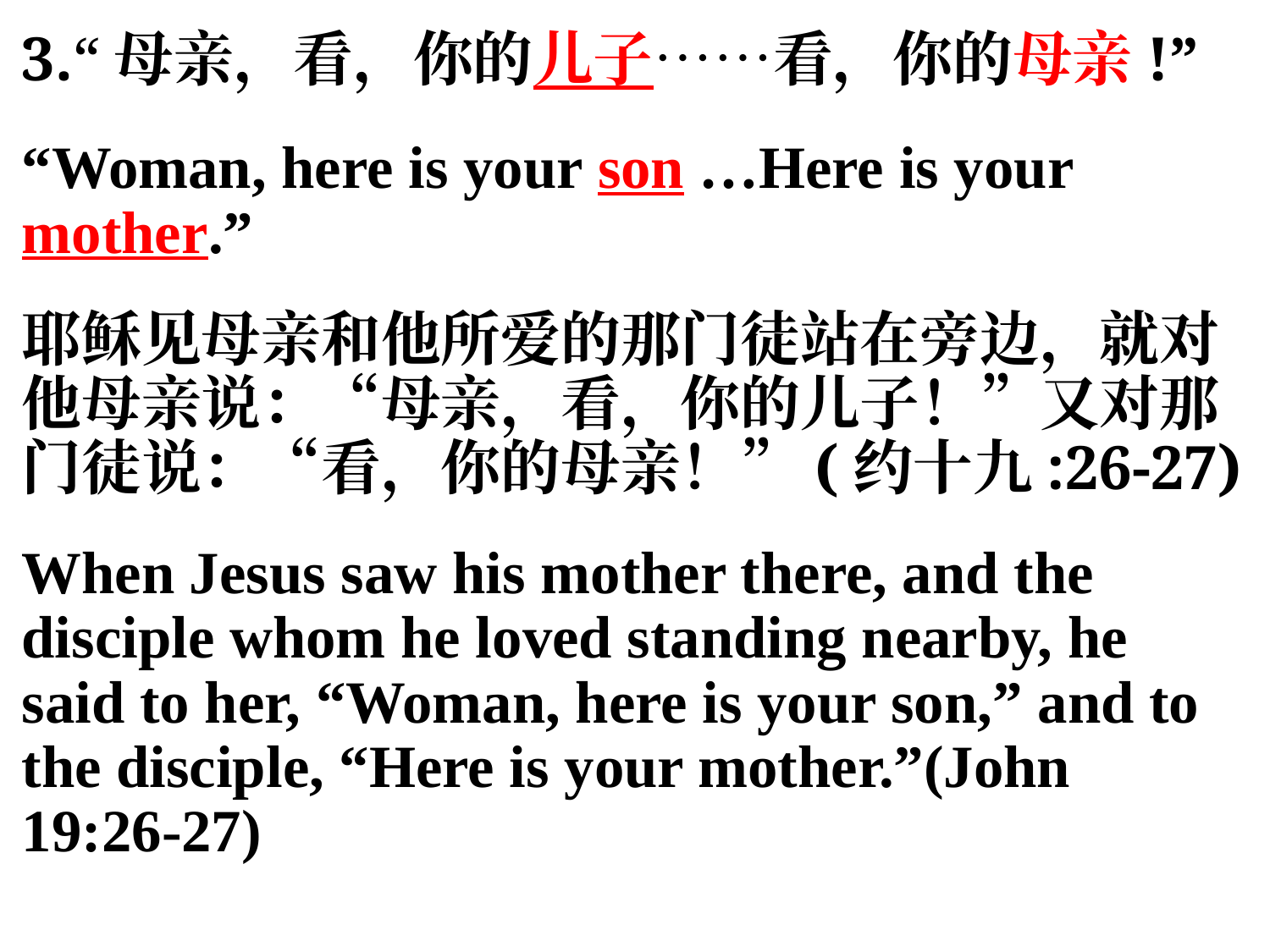

3.“母亲，看，你的儿子……看，你的母亲!”

“Woman, here is your son …Here is your mother.”

耶稣见母亲和他所爱的那门徒站在旁边，就对他母亲说：“母亲，看，你的儿子！”又对那门徒说：“看，你的母亲！”(约十九:26-27)

When Jesus saw his mother there, and the disciple whom he loved standing nearby, he said to her, “Woman, here is your son,” and to the disciple, “Here is your mother.”(John 19:26-27)